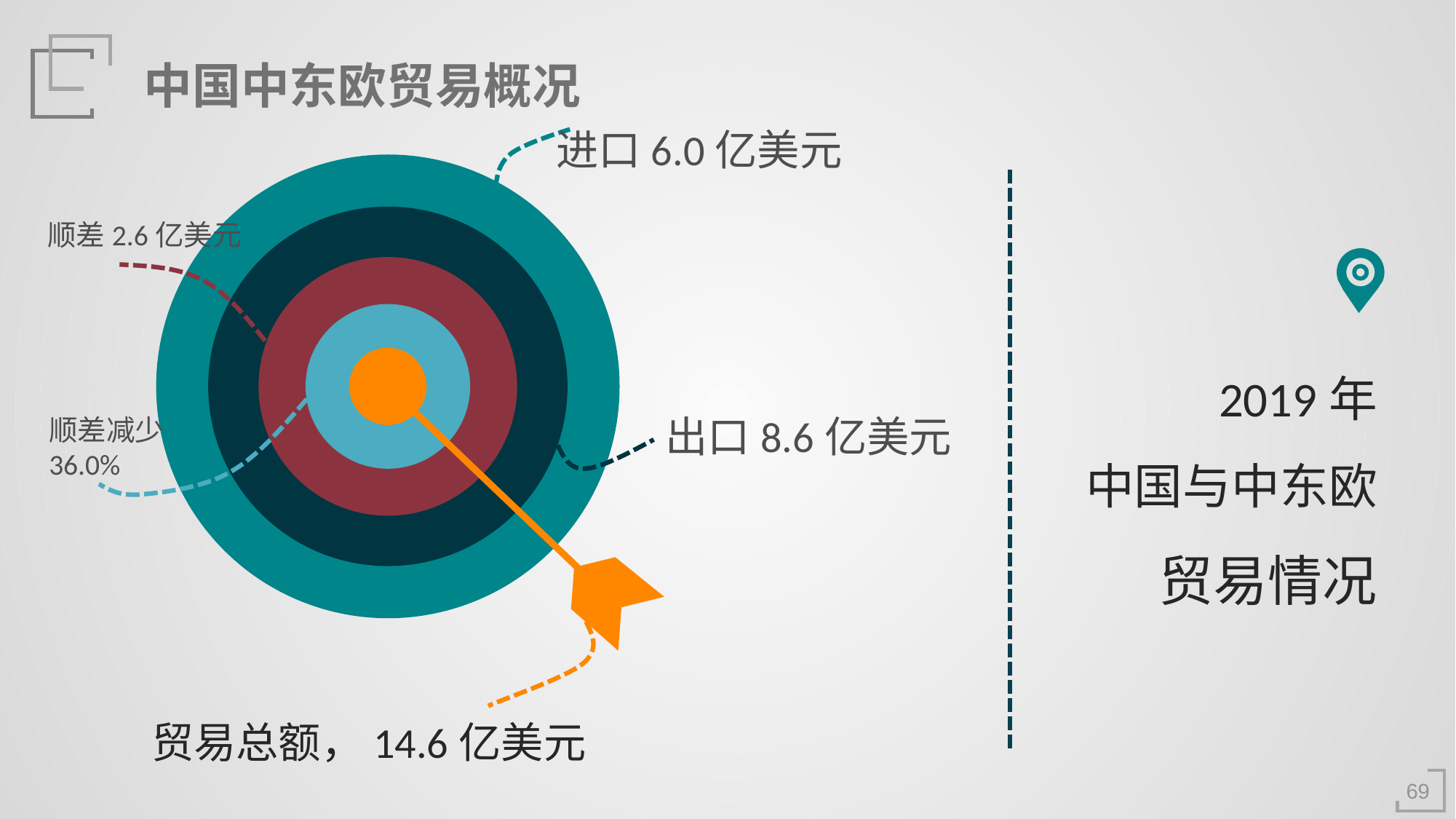

中国中东欧贸易概况
进口6.0亿美元

顺差2.6亿美元

2019年
中国与中东欧
贸易情况

出口8.6亿美元
顺差减少
36.0%

贸易总额，14.6亿美元